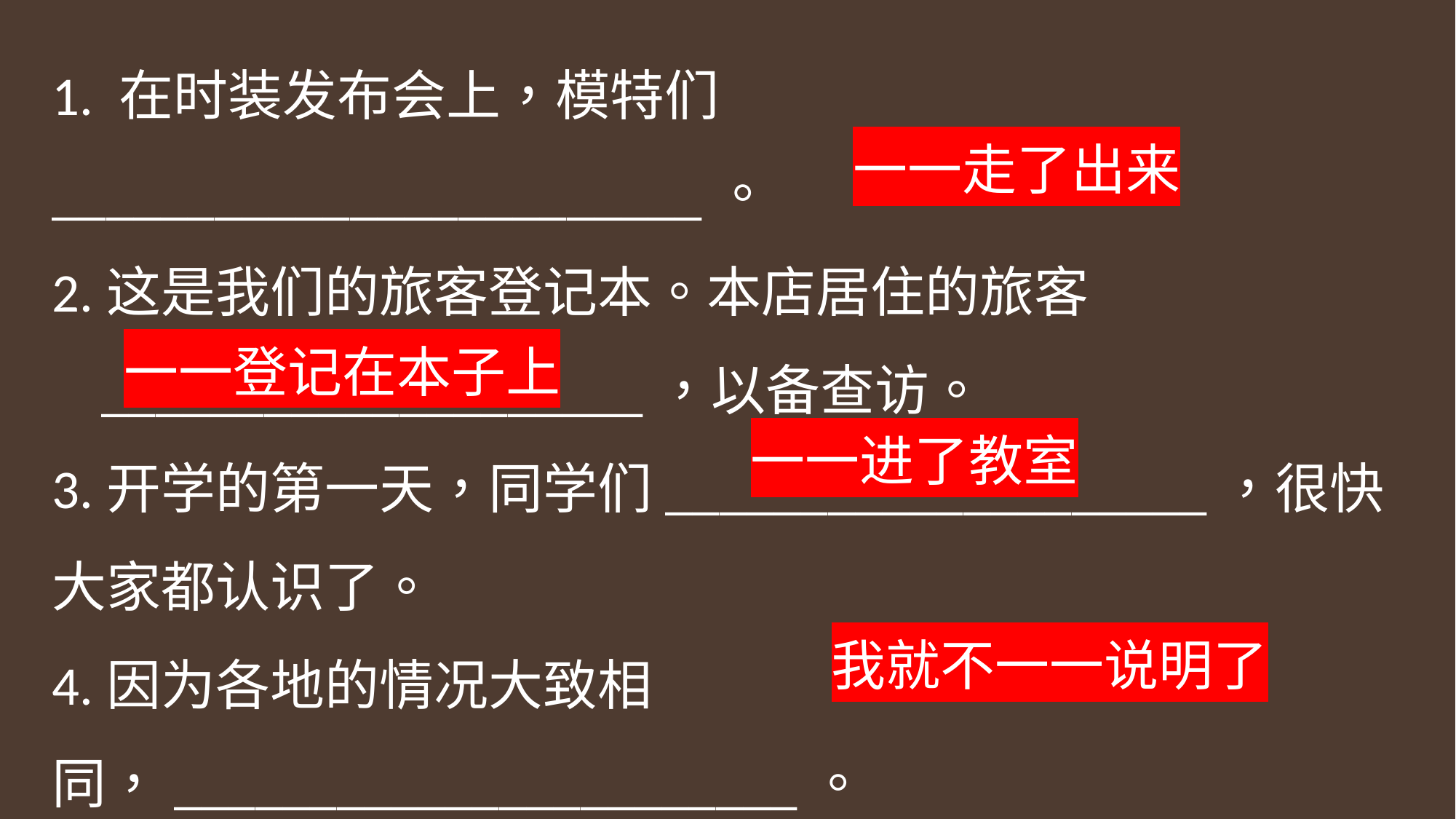

1. 在时装发布会上，模特们________________________。
2.这是我们的旅客登记本。本店居住的旅客
    ____________________，以备查访。
3.开学的第一天，同学们____________________，很快大家都认识了。
4.因为各地的情况大致相同，_______________________。
一一走了出来
一一登记在本子上
一一进了教室
我就不一一说明了